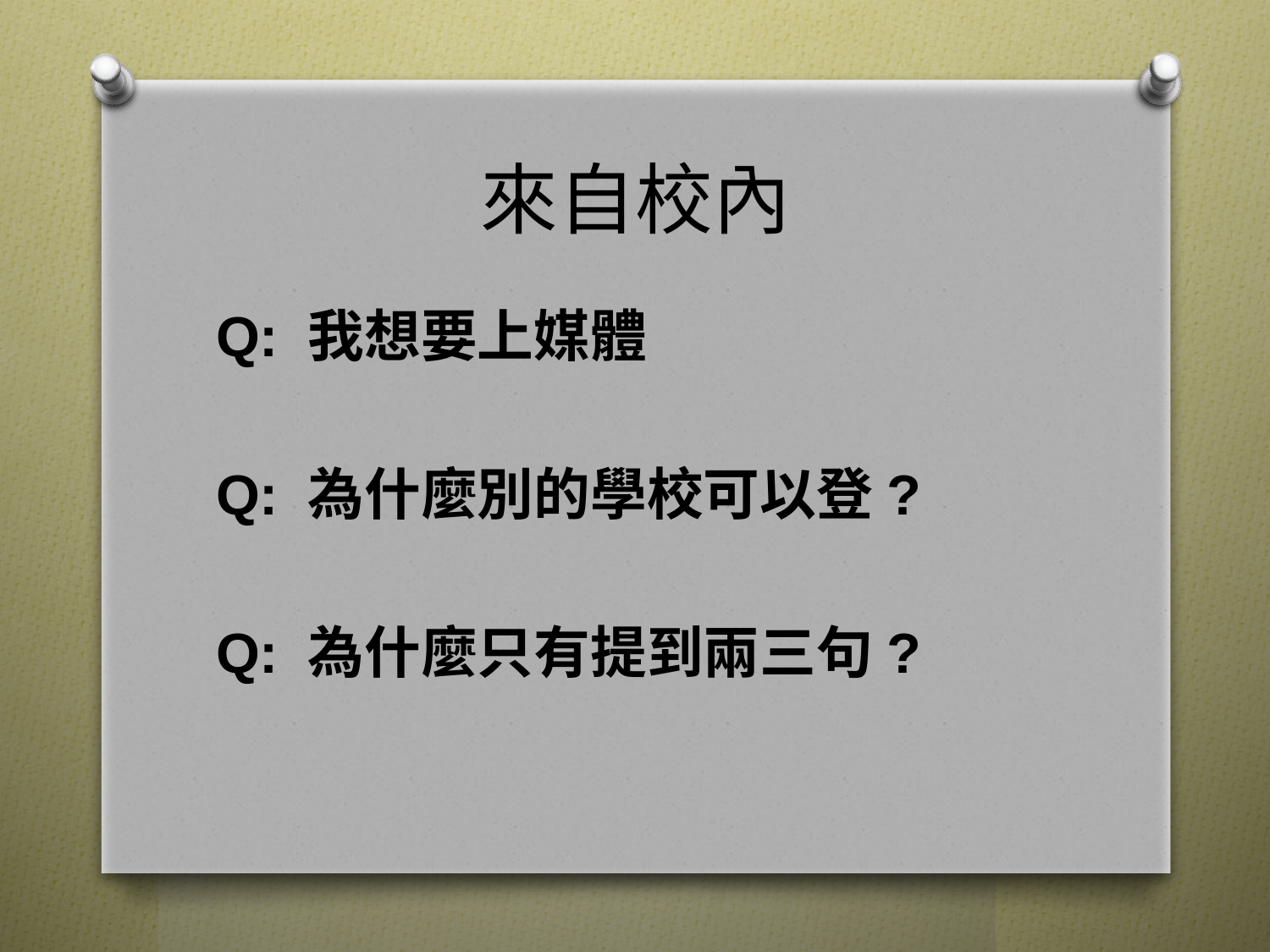

# 來自校內
Q: 我想要上媒體

Q: 為什麼別的學校可以登?

Q: 為什麼只有提到兩三句?